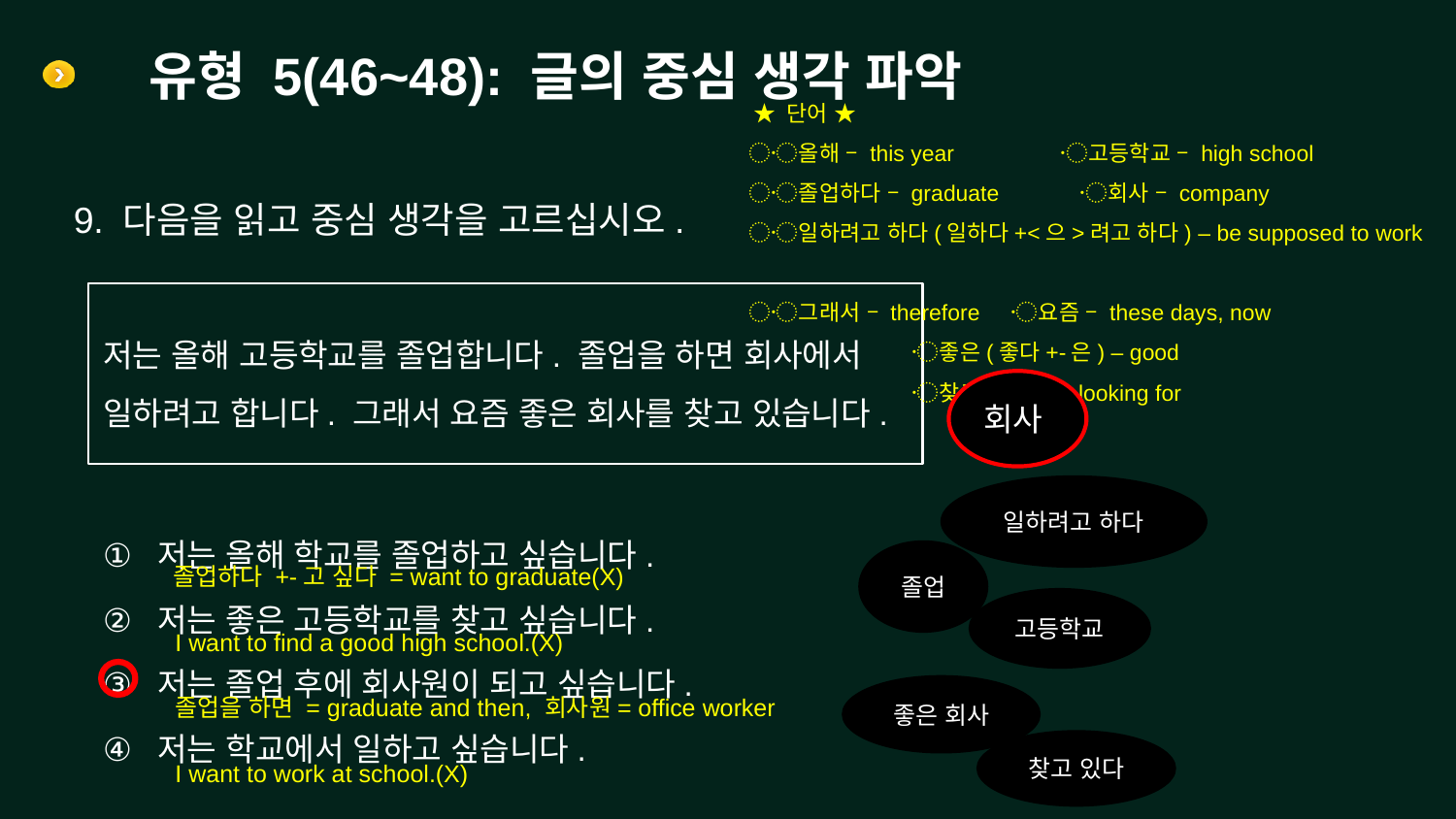

# 유형 5(46~48): 글의 중심 생각 파악
 ★ 단어 ★
〮올해 – this year                〮고등학교 – high school
〮졸업하다 – graduate            〮회사 – company
〮일하려고 하다(일하다+<으>려고 하다) – be supposed to work
〮그래서 – therefore    〮요즘 – these days, now
                         〮좋은(좋다+-은) – good
                         〮찾고 있다- be looking for
9. 다음을 읽고 중심 생각을 고르십시오.
저는 올해 고등학교를 졸업합니다. 졸업을 하면 회사에서 일하려고 합니다. 그래서 요즘 좋은 회사를 찾고 있습니다.
회사
일하려고 하다
저는 올해 학교를 졸업하고 싶습니다.
저는 좋은 고등학교를 찾고 싶습니다.
저는 졸업 후에 회사원이 되고 싶습니다.
저는 학교에서 일하고 싶습니다.
졸업
졸업하다 +-고 싶다 = want to graduate(X)
고등학교
I want to find a good high school.(X)

좋은 회사
졸업을 하면 = graduate and then, 회사원= office worker
찾고 있다
I want to work at school.(X)